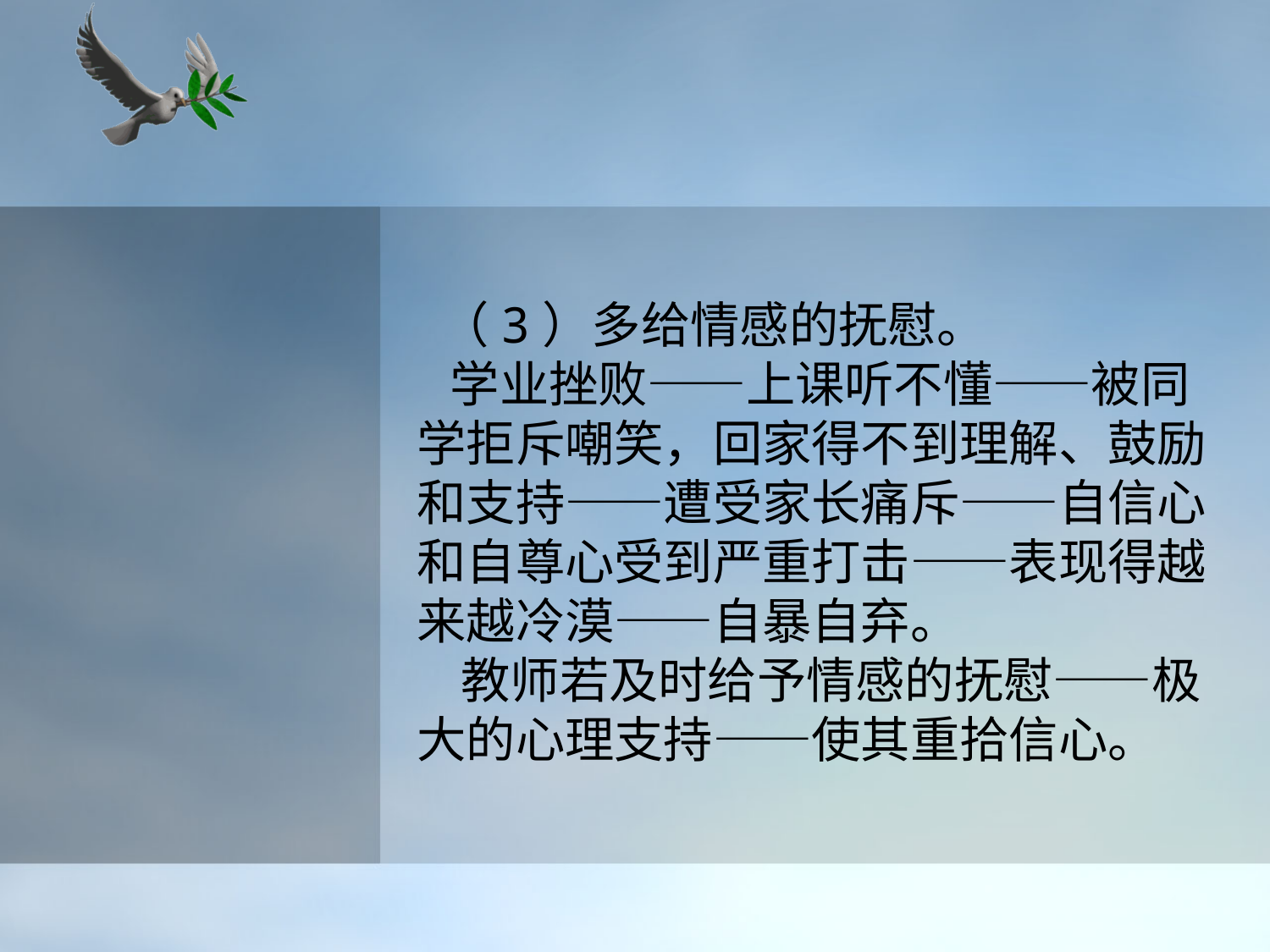

# （3）多给情感的抚慰。 学业挫败——上课听不懂——被同学拒斥嘲笑，回家得不到理解、鼓励和支持——遭受家长痛斥——自信心和自尊心受到严重打击——表现得越来越冷漠——自暴自弃。 教师若及时给予情感的抚慰——极大的心理支持——使其重拾信心。